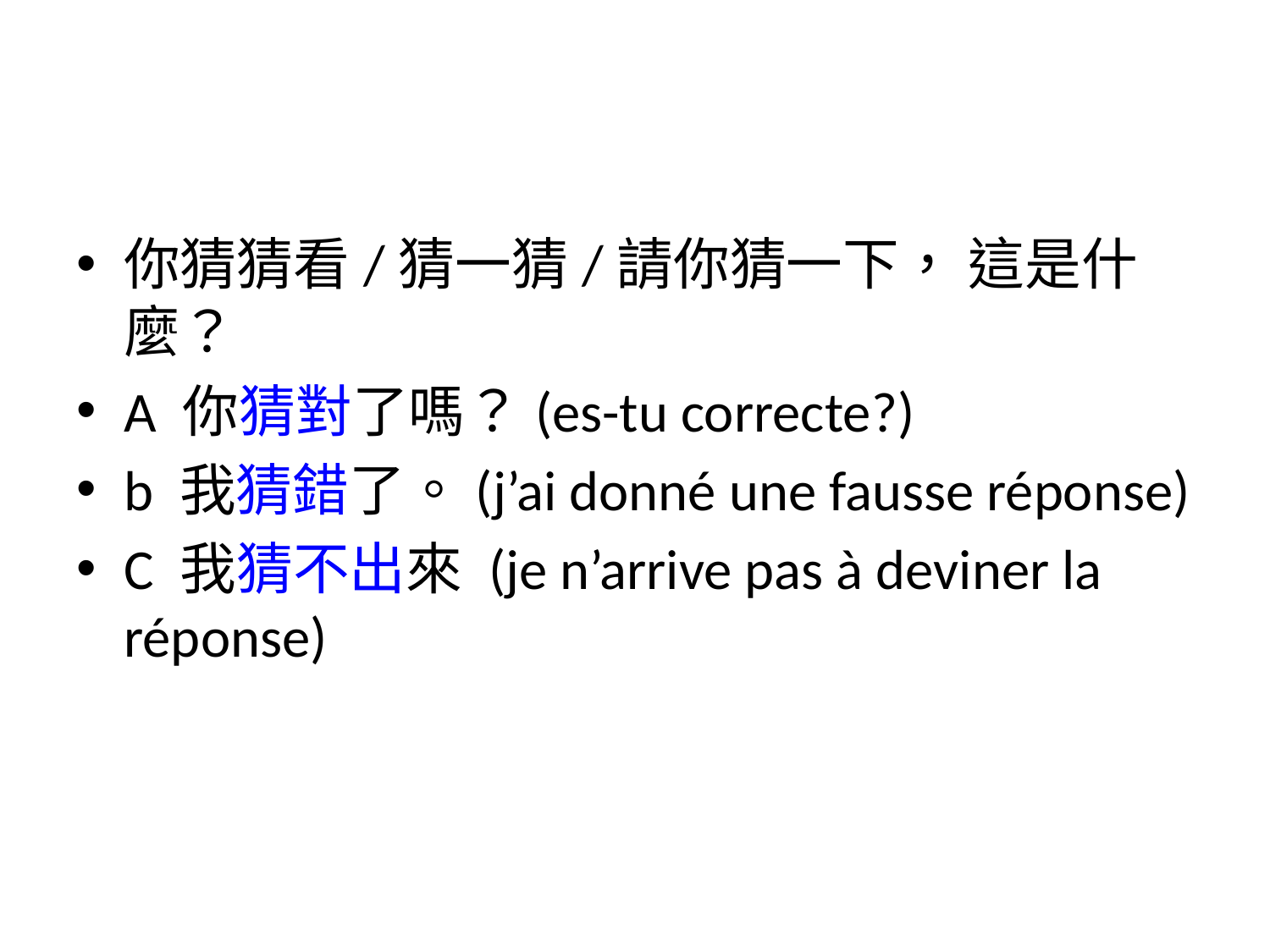

#
你猜猜看/猜一猜/請你猜一下， 這是什麼？
A 你猜對了嗎？(es-tu correcte?)
b 我猜錯了。(j’ai donné une fausse réponse)
C 我猜不出來 (je n’arrive pas à deviner la réponse)